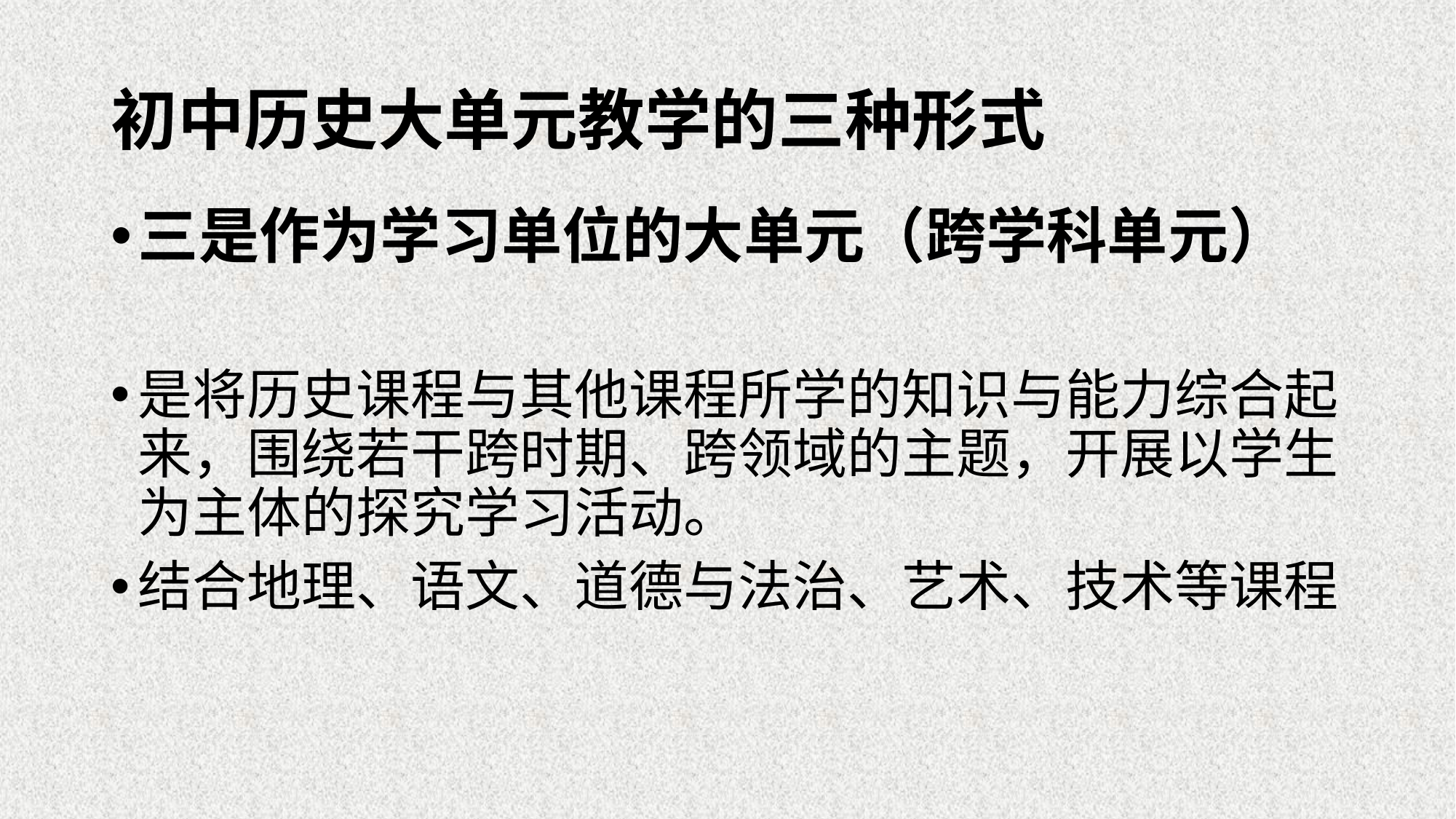

# 初中历史大单元教学的三种形式
三是作为学习单位的大单元（跨学科单元）

是将历史课程与其他课程所学的知识与能力综合起来，围绕若干跨时期、跨领域的主题，开展以学生为主体的探究学习活动。
结合地理、语文、道德与法治、艺术、技术等课程